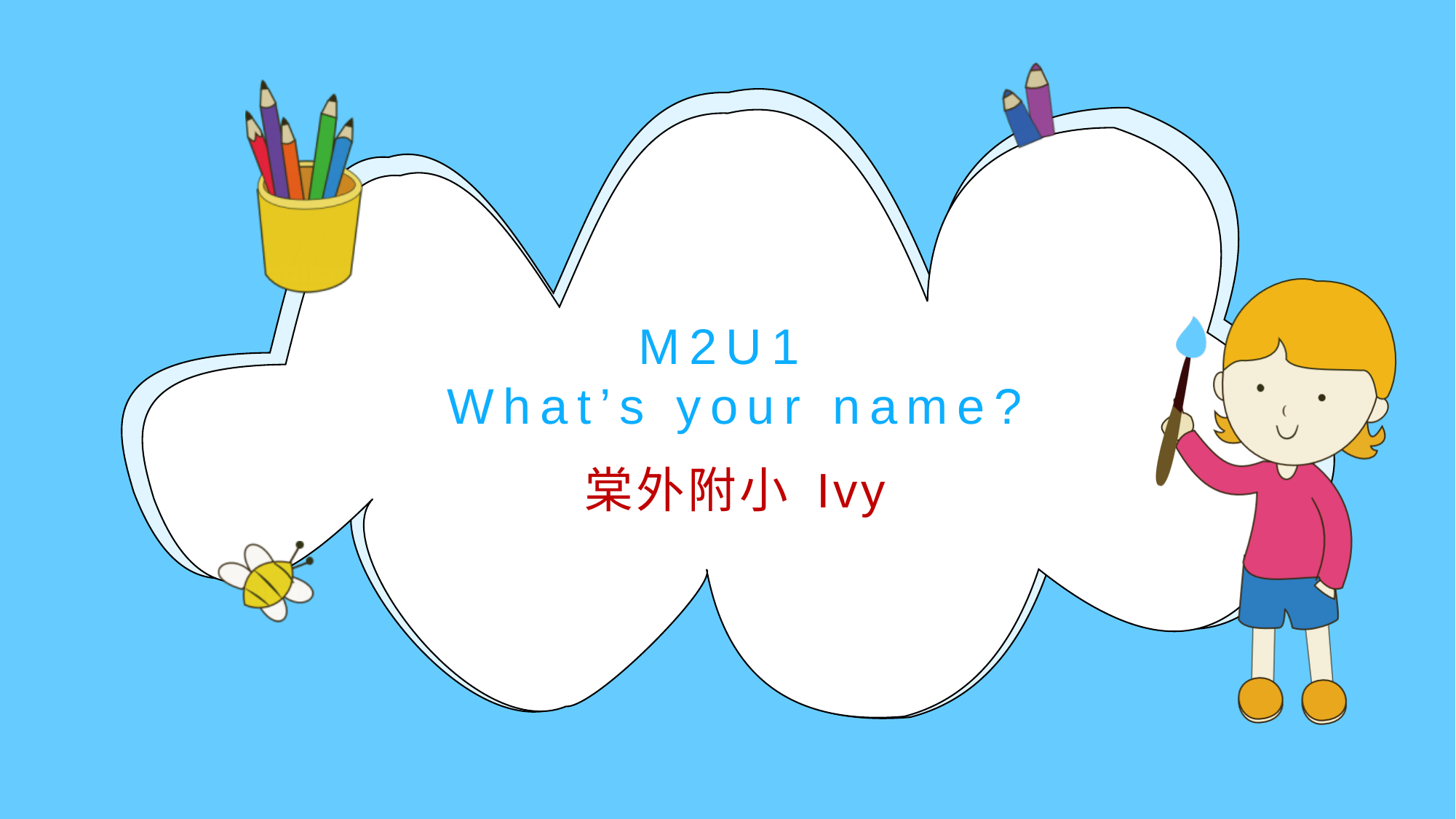

# M2U1 What’s your name?
棠外附小 Ivy